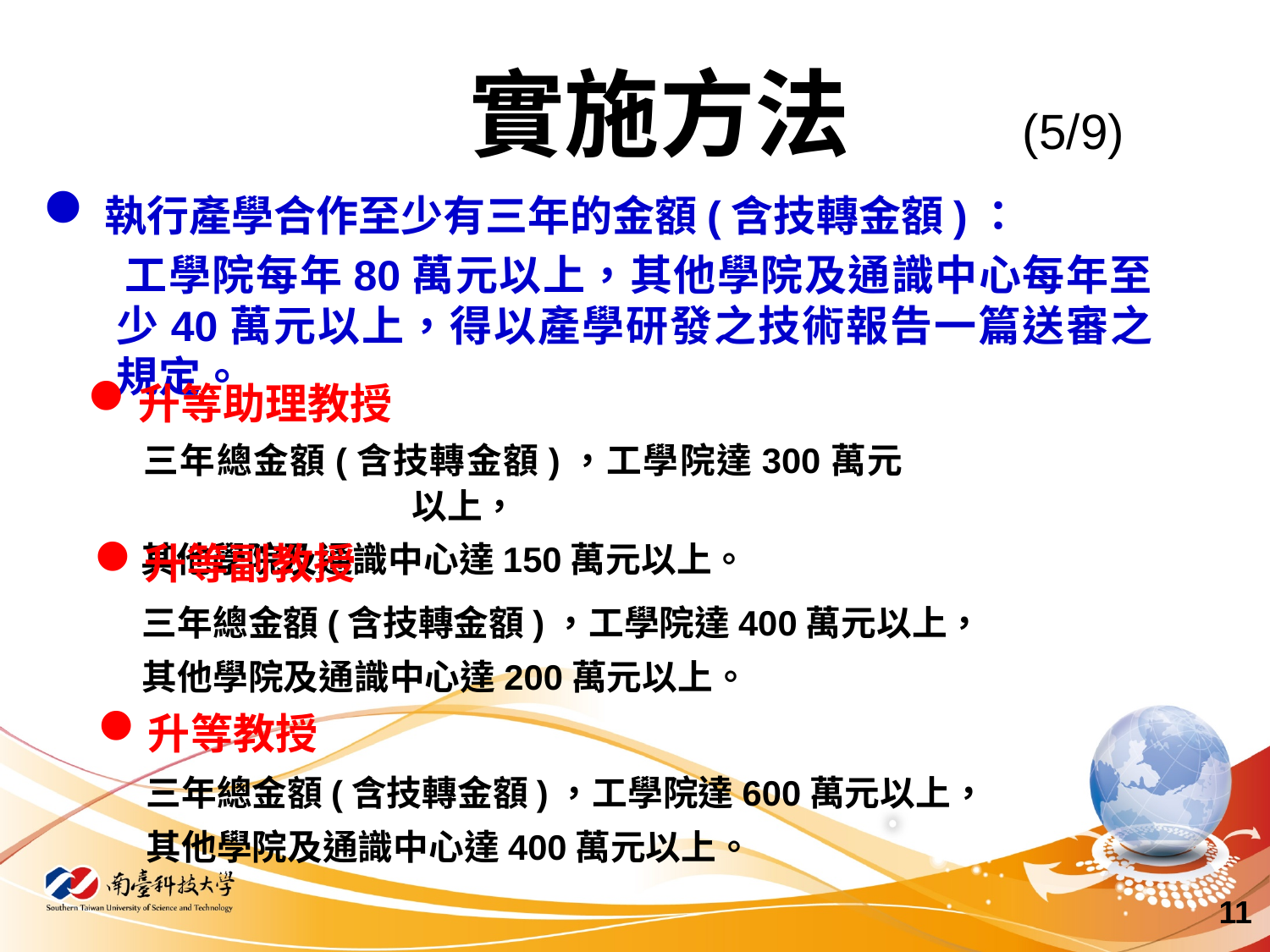

# 實施方法     (5/9)
執行產學合作至少有三年的金額(含技轉金額)：
  工學院每年80萬元以上，其他學院及通識中心每年至少40萬元以上，得以產學研發之技術報告一篇送審之規定。
升等助理教授
 三年總金額(含技轉金額)，工學院達300萬元以上，
 其他學院及通識中心達150萬元以上。

升等副教授
     三年總金額(含技轉金額)，工學院達400萬元以上，
     其他學院及通識中心達200萬元以上。

升等教授
     三年總金額(含技轉金額)，工學院達600萬元以上，
     其他學院及通識中心達400萬元以上。

11